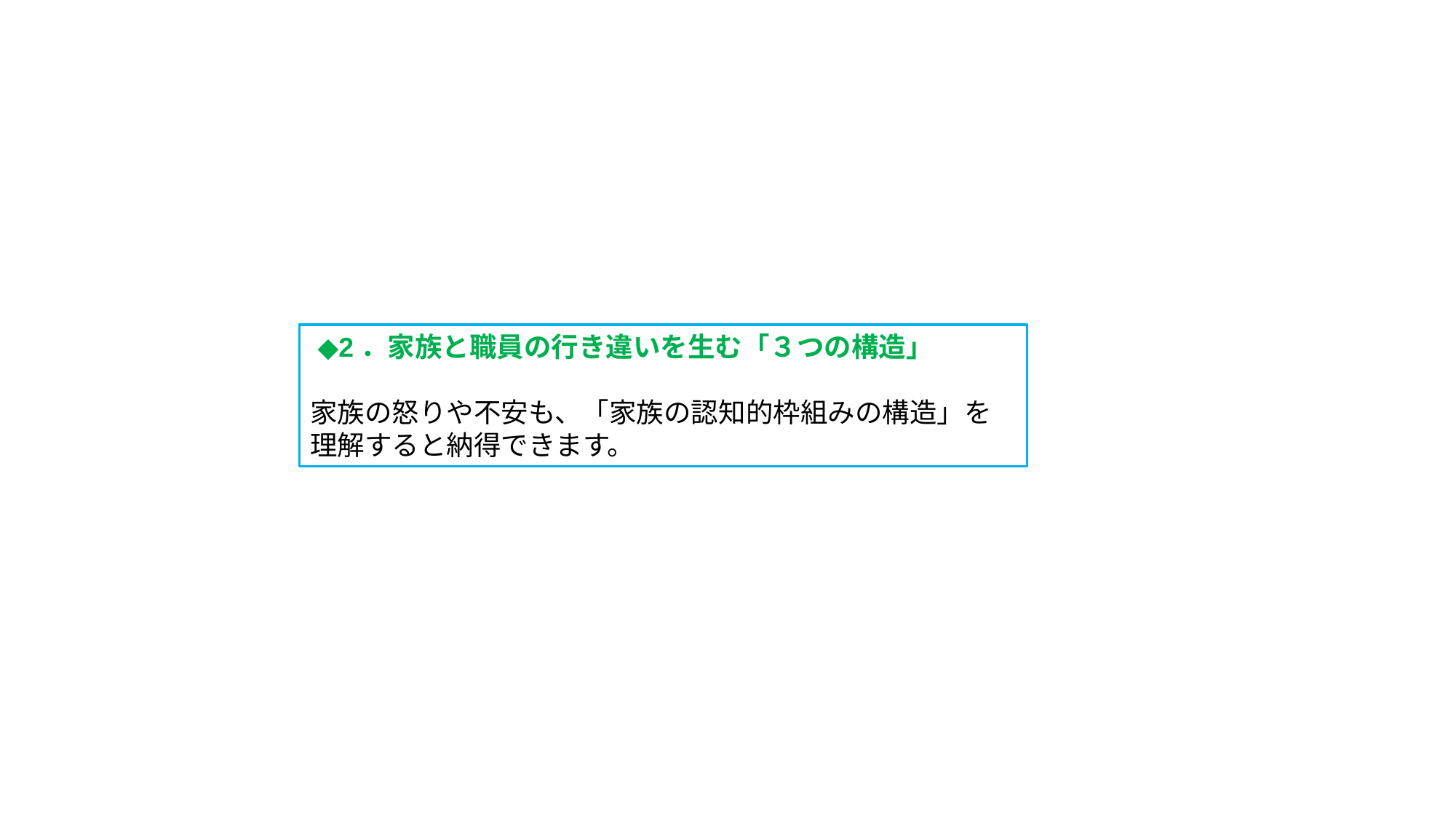

◆2．家族と職員の行き違いを生む「３つの構造」

家族の怒りや不安も、「家族の認知的枠組みの構造」を理解すると納得できます。